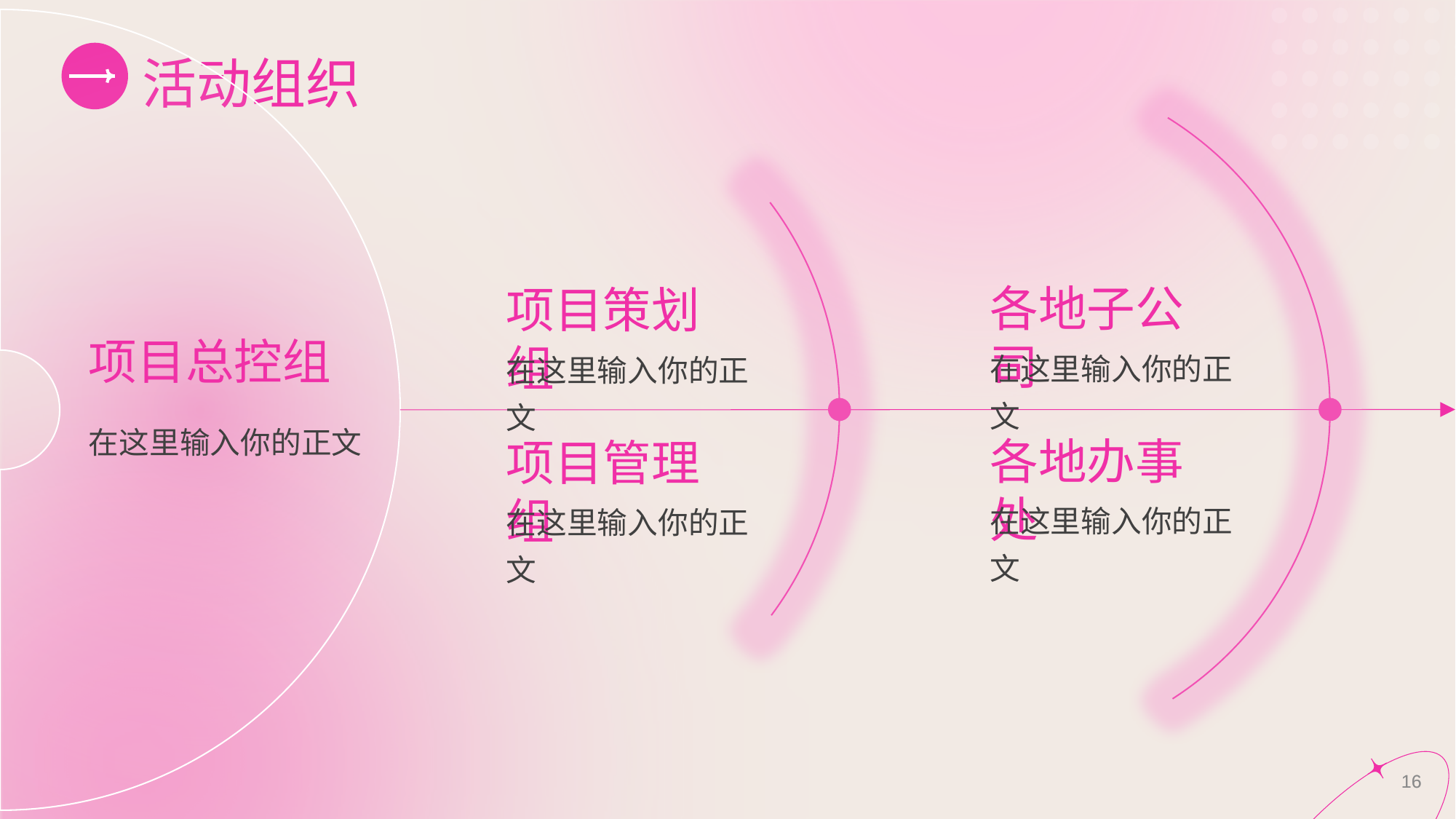

# 活动组织

各地子公司
项目策划组
项目总控组
在这里输入你的正文
在这里输入你的正文

在这里输入你的正文
各地办事处
项目管理组
在这里输入你的正文
在这里输入你的正文
16